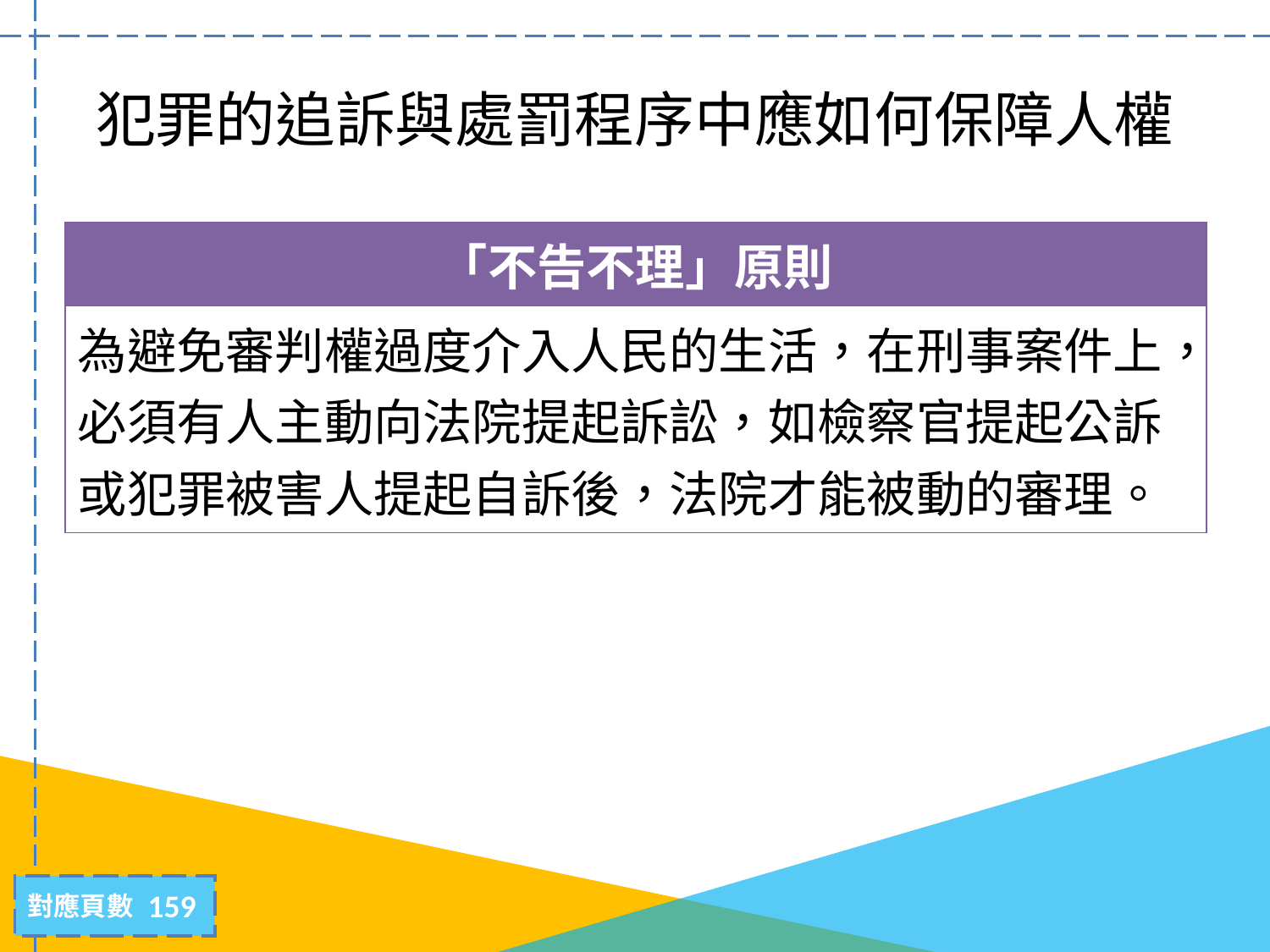

# 犯罪的追訴與處罰程序中應如何保障人權
| 「不告不理」原則 |
| --- |
| 為避免審判權過度介入人民的生活，在刑事案件上，必須有人主動向法院提起訴訟，如檢察官提起公訴或犯罪被害人提起自訴後，法院才能被動的審理。 |
159